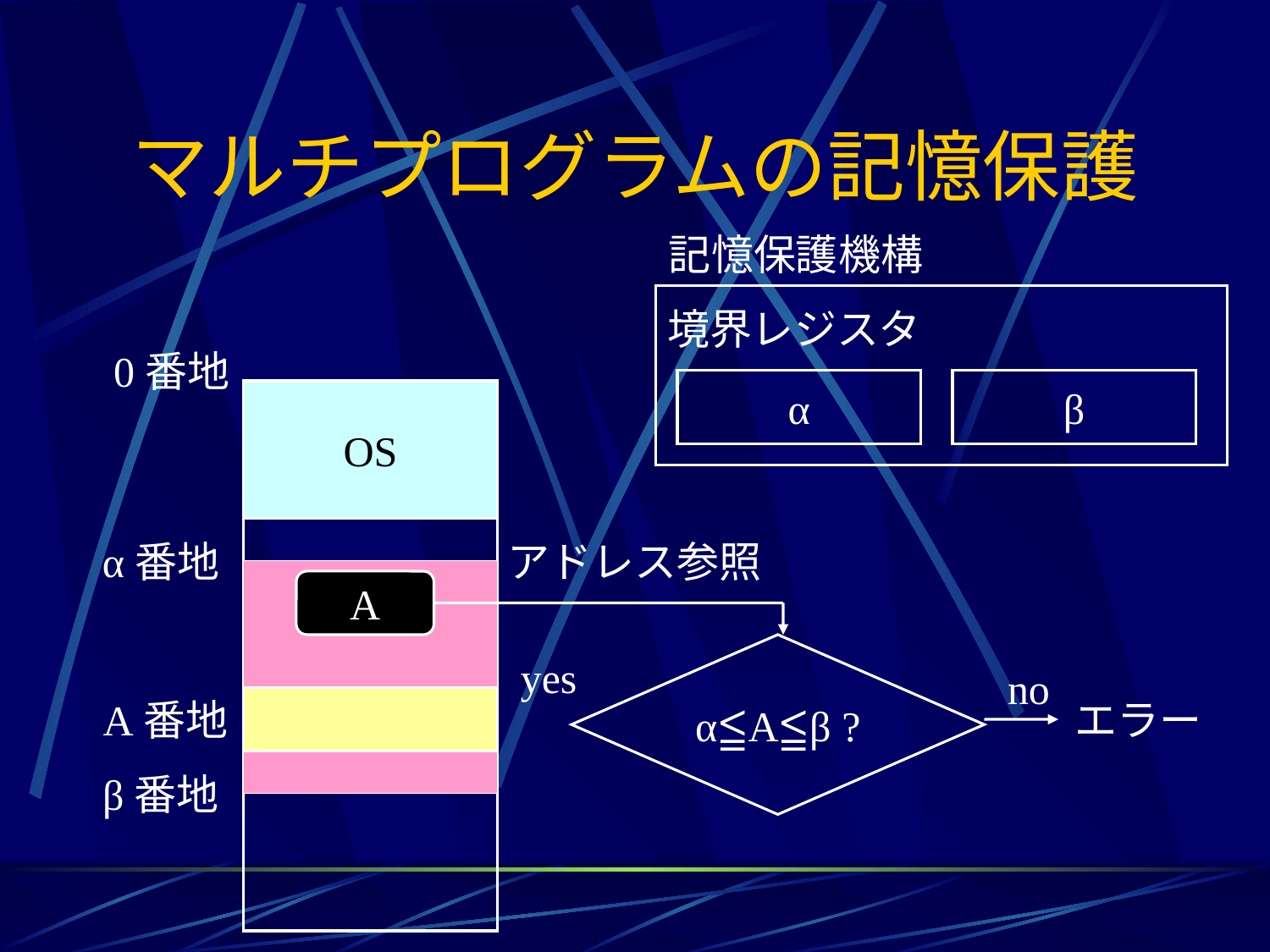

# マルチプログラムの記憶保護
記憶保護機構

境界レジスタ
0番地

α
β

OS
α番地

β番地
アドレス参照

A

α≦A≦β ?
yes

no

エラー
A番地